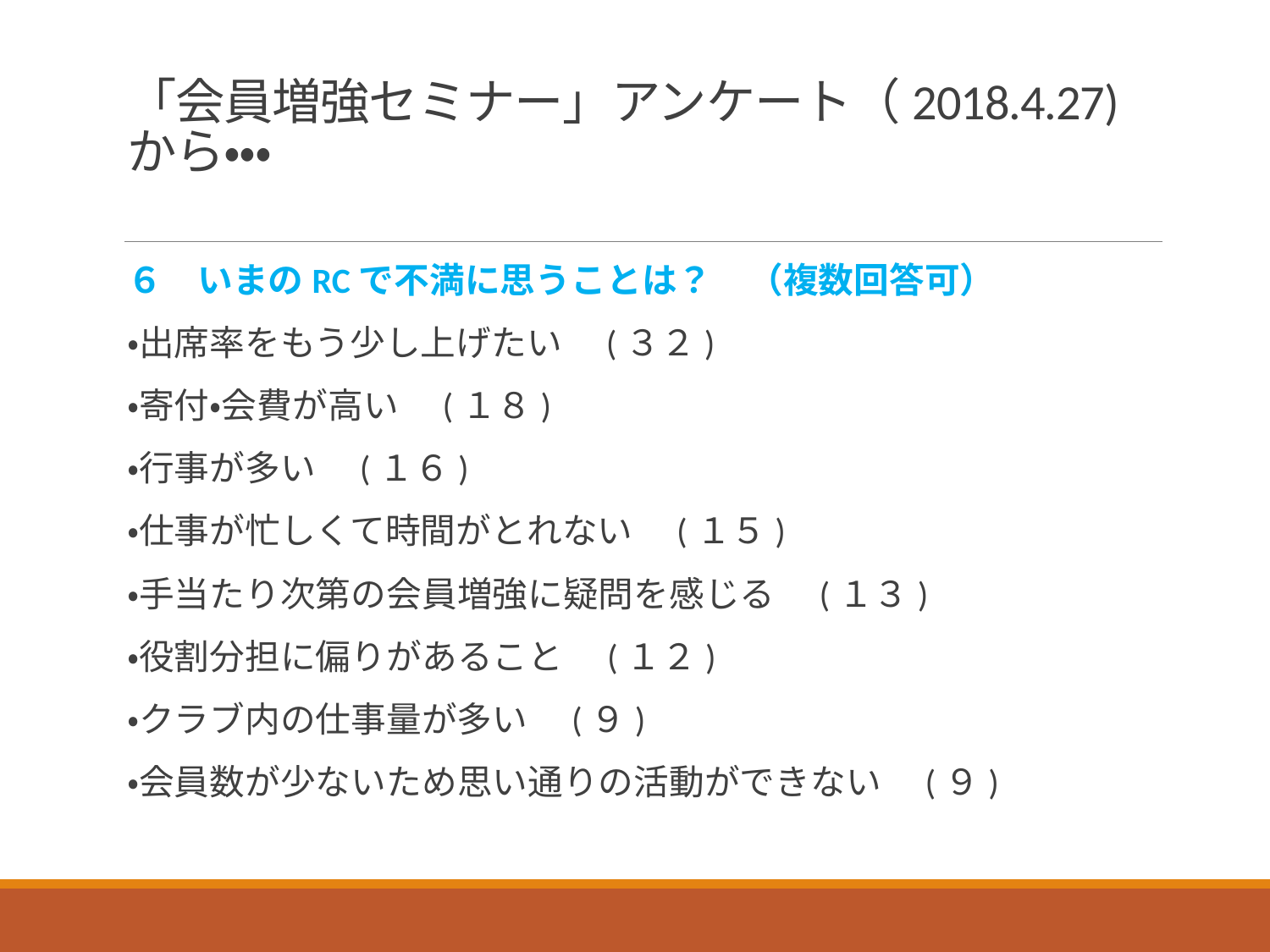

# 「会員増強セミナー」アンケート（2018.4.27)から・・・
６　いまのRCで不満に思うことは？　（複数回答可）
・出席率をもう少し上げたい　(３２)
・寄付・会費が高い　(１８)
・行事が多い　(１６)
・仕事が忙しくて時間がとれない　(１５)
・手当たり次第の会員増強に疑問を感じる　(１３)
・役割分担に偏りがあること　(１２)
・クラブ内の仕事量が多い　(９)
・会員数が少ないため思い通りの活動ができない　(９)